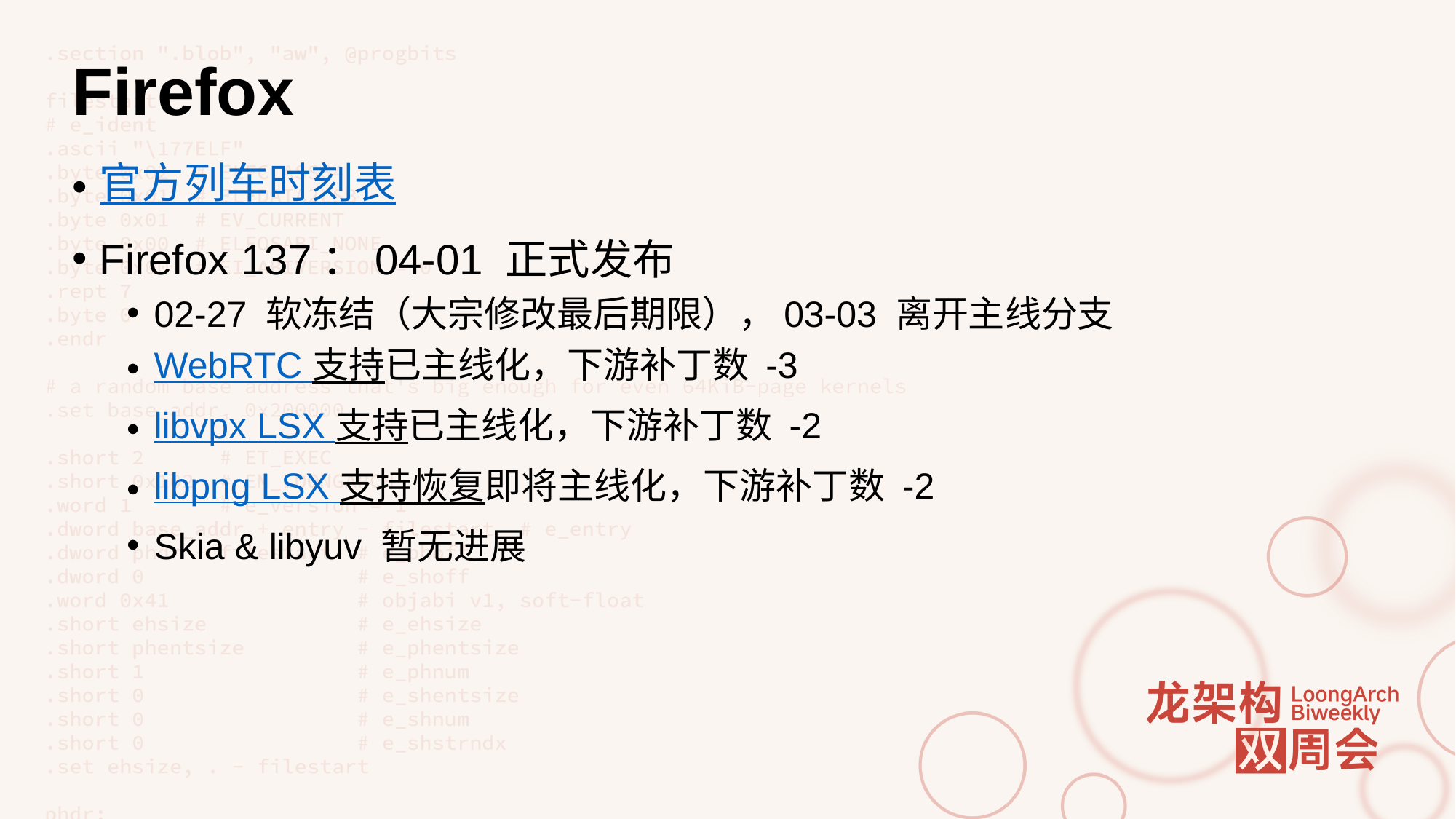

# Firefox
官方列车时刻表
Firefox 137：04-01 正式发布
02-27 软冻结（大宗修改最后期限），03-03 离开主线分支
WebRTC 支持已主线化，下游补丁数 -3
libvpx LSX 支持已主线化，下游补丁数 -2
libpng LSX 支持恢复即将主线化，下游补丁数 -2
Skia & libyuv 暂无进展